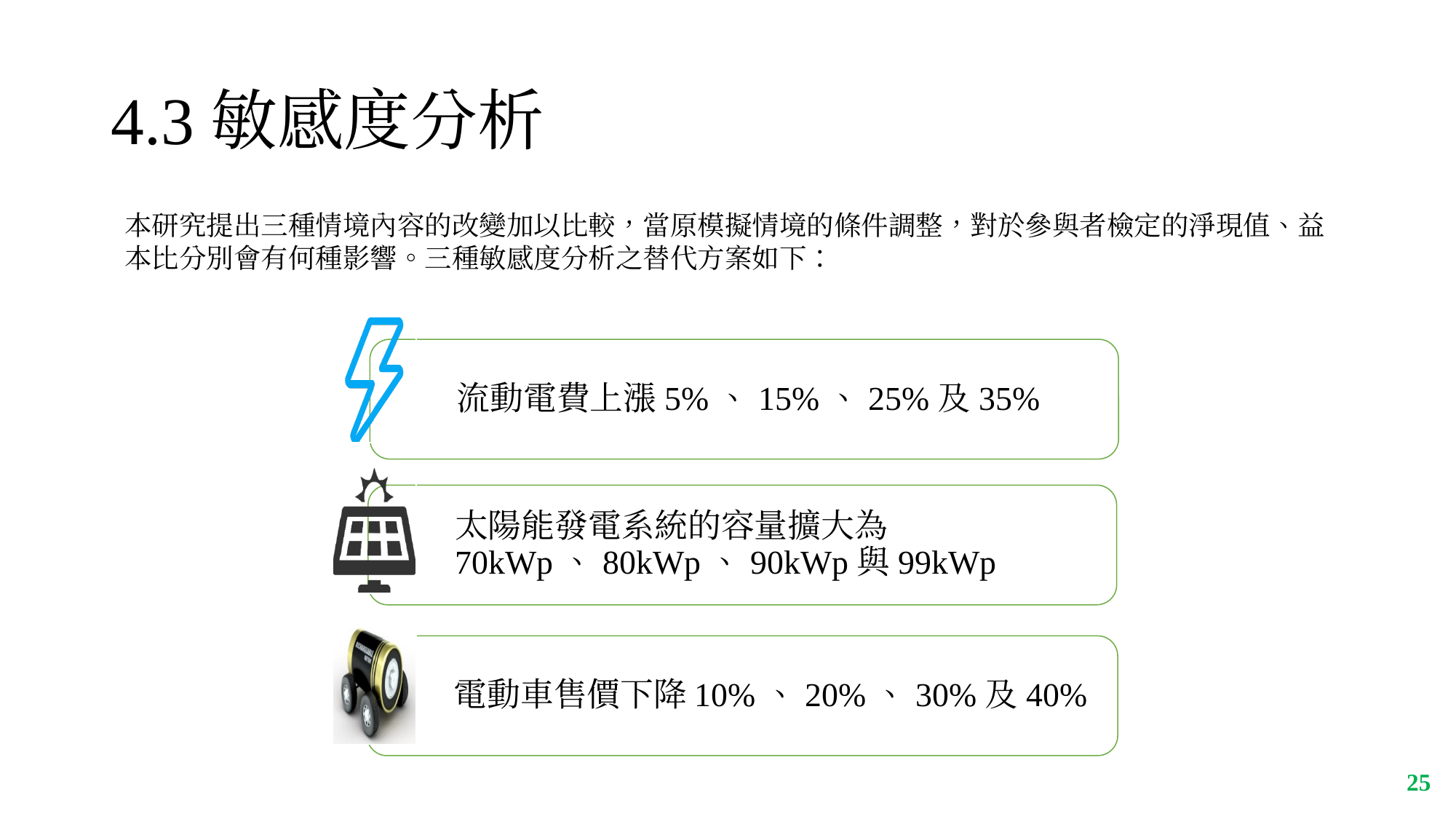

# 4.3敏感度分析
本研究提出三種情境內容的改變加以比較，當原模擬情境的條件調整，對於參與者檢定的淨現值、益本比分別會有何種影響。三種敏感度分析之替代方案如下：

流動電費上漲5%、15%、25%及35%

太陽能發電系統的容量擴大為70kWp、80kWp、90kWp與99kWp

電動車售價下降10%、20%、30%及40%
25